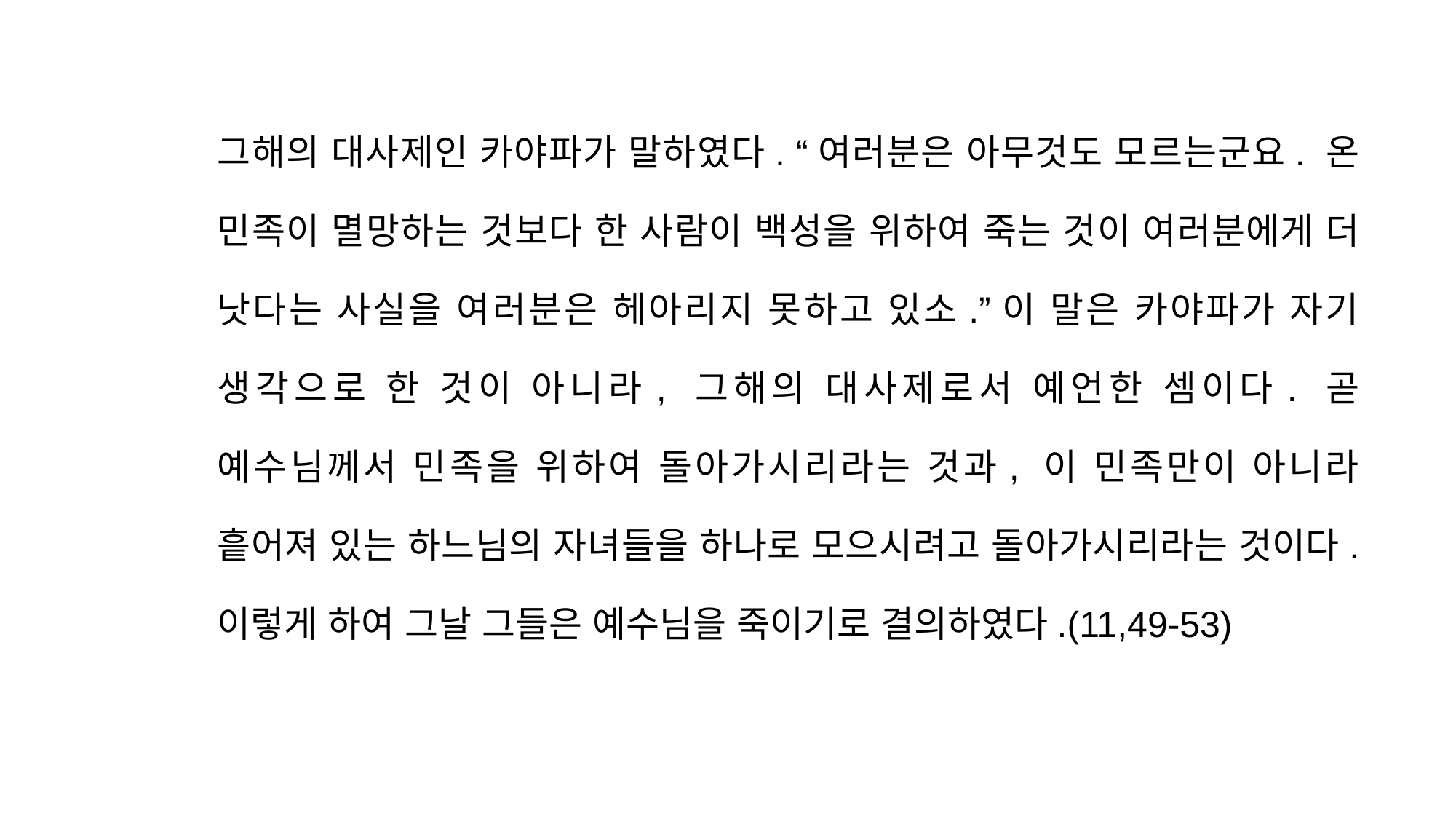

그해의 대사제인 카야파가 말하였다. “여러분은 아무것도 모르는군요. 온 민족이 멸망하는 것보다 한 사람이 백성을 위하여 죽는 것이 여러분에게 더 낫다는 사실을 여러분은 헤아리지 못하고 있소.”이 말은 카야파가 자기 생각으로 한 것이 아니라, 그해의 대사제로서 예언한 셈이다. 곧 예수님께서 민족을 위하여 돌아가시리라는 것과, 이 민족만이 아니라 흩어져 있는 하느님의 자녀들을 하나로 모으시려고 돌아가시리라는 것이다. 이렇게 하여 그날 그들은 예수님을 죽이기로 결의하였다.(11,49-53)